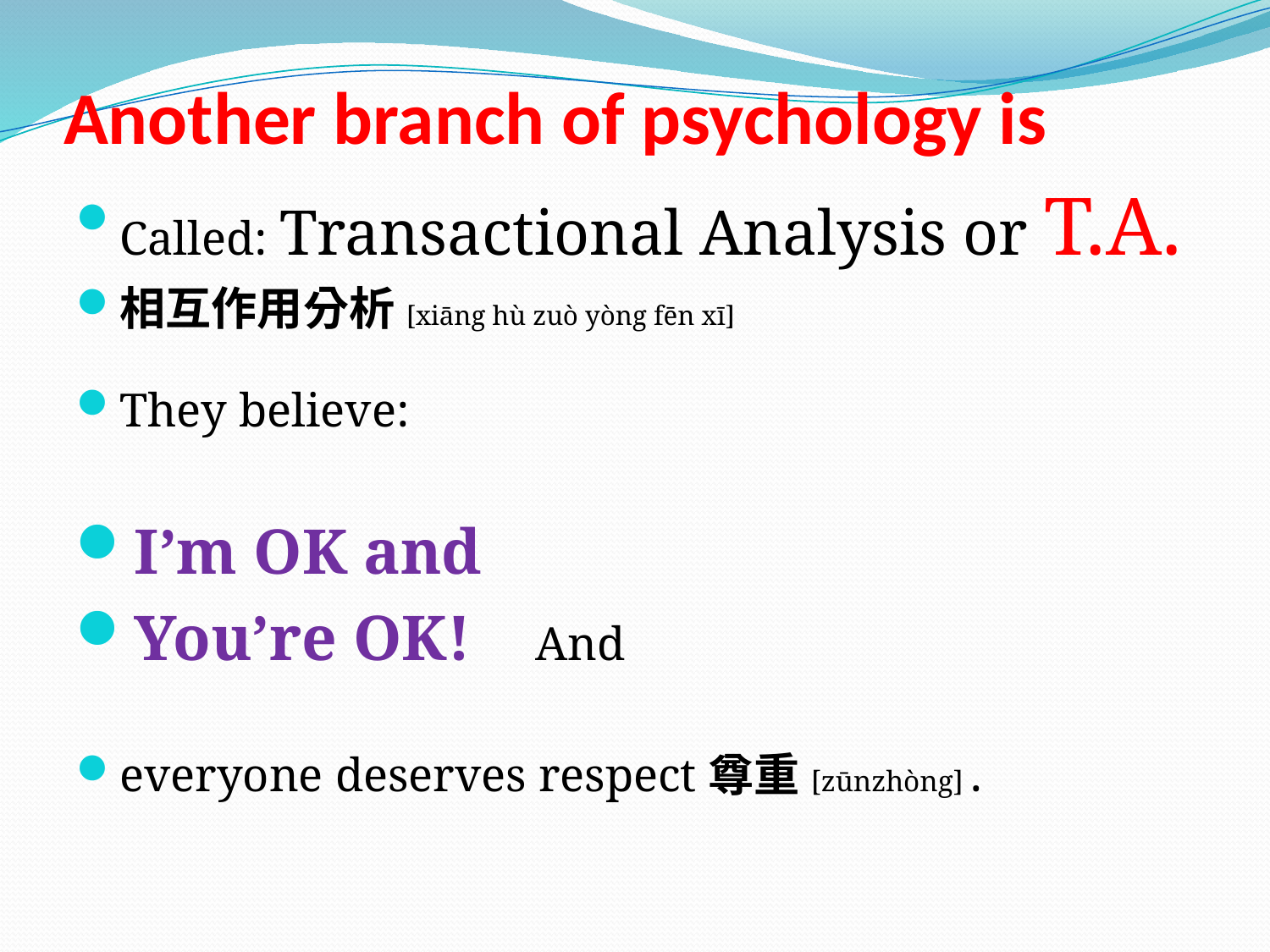

# Another branch of psychology is
Called: Transactional Analysis or T.A.
相互作用分析[xiāng hù zuò yòng fēn xī]

They believe:

I’m OK and
You’re OK!    And

everyone deserves respect尊重[zūnzhòng] .